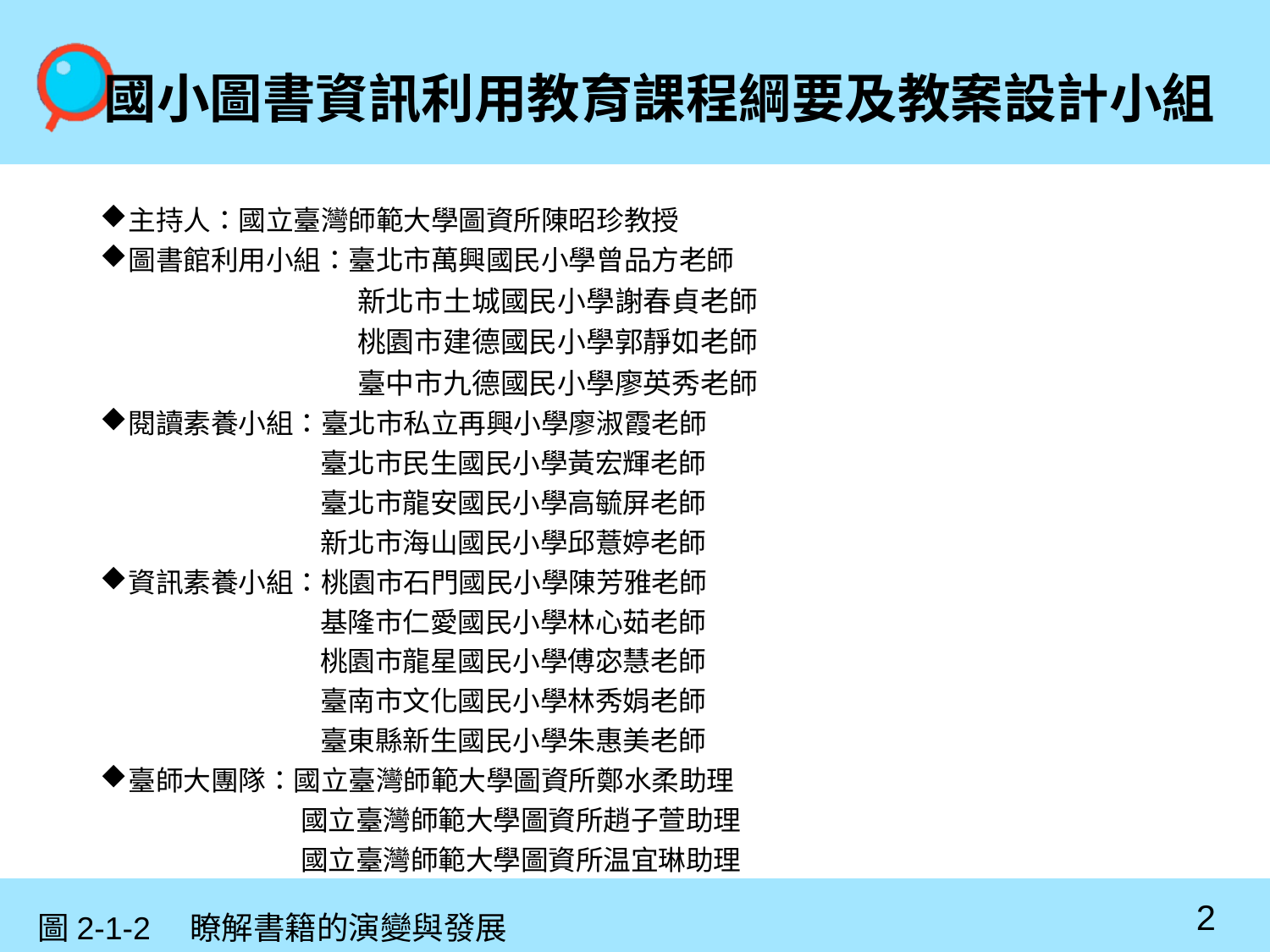

# 國小圖書資訊利用教育課程綱要及教案設計小組
主持人：國立臺灣師範大學圖資所陳昭珍教授
圖書館利用小組：臺北市萬興國民小學曾品方老師
　　　　　　　　　新北市土城國民小學謝春貞老師
　　　　　　　　　桃園市建德國民小學郭靜如老師
　　　　　　　　　臺中市九德國民小學廖英秀老師
閱讀素養小組：臺北市私立再興小學廖淑霞老師
　　　　　　　　臺北市民生國民小學黃宏輝老師
　　　　　　　　臺北市龍安國民小學高毓屏老師
　　　　　　　　新北市海山國民小學邱薏婷老師
資訊素養小組：桃園市石門國民小學陳芳雅老師
　　　　　　　　基隆市仁愛國民小學林心茹老師
　　　　　　　　桃園市龍星國民小學傅宓慧老師
　　　　　　　　臺南市文化國民小學林秀娟老師
　　　　　　　　臺東縣新生國民小學朱惠美老師
臺師大團隊：國立臺灣師範大學圖資所鄭水柔助理
國立臺灣師範大學圖資所趙子萱助理
國立臺灣師範大學圖資所温宜琳助理
2
圖2-1-2　瞭解書籍的演變與發展